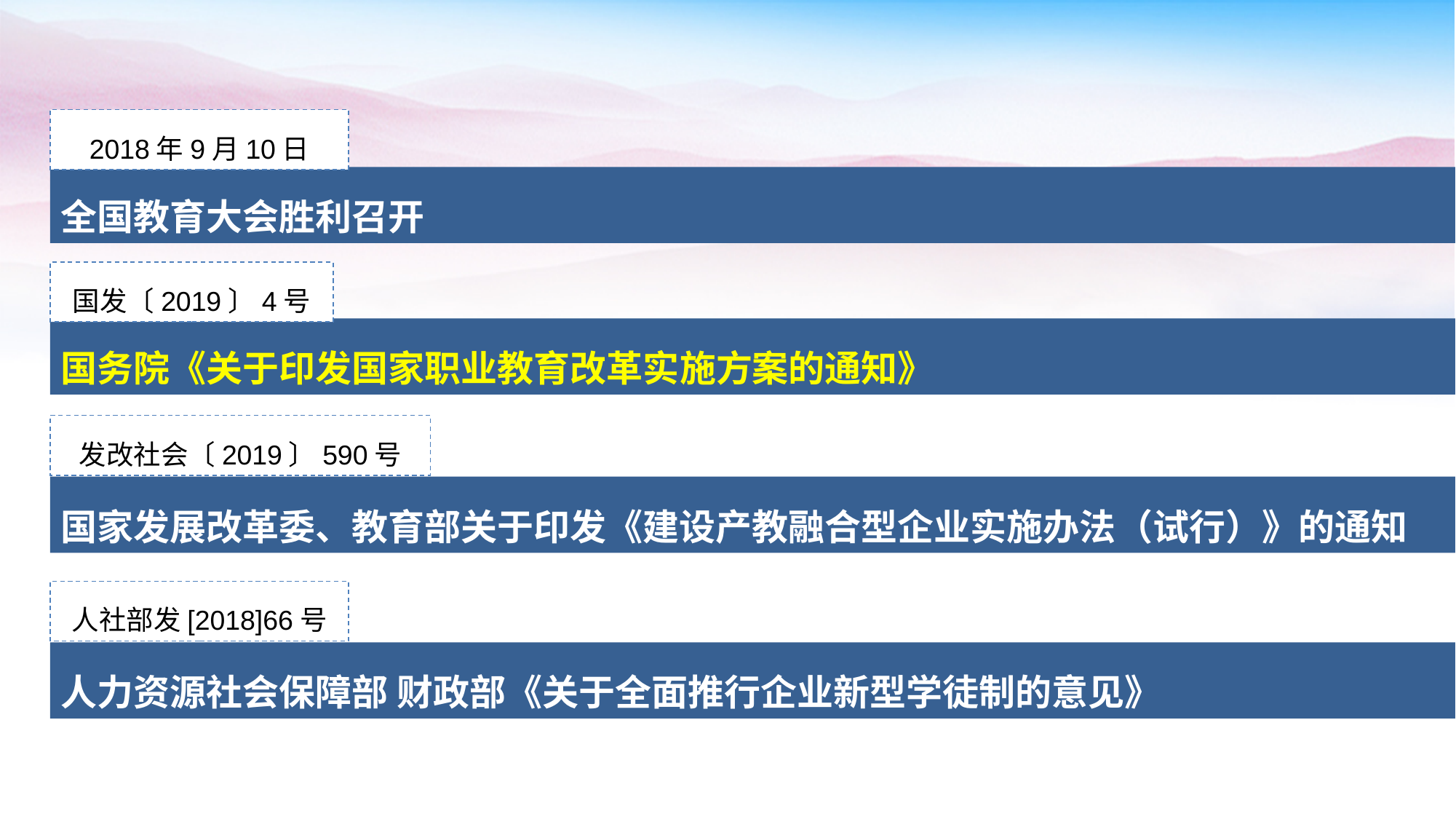

2018年9月10日
全国教育大会胜利召开
国发〔2019〕4号
国务院《关于印发国家职业教育改革实施方案的通知》
发改社会〔2019〕590号
国家发展改革委、教育部关于印发《建设产教融合型企业实施办法（试行）》的通知
人社部发[2018]66号
人力资源社会保障部 财政部《关于全面推行企业新型学徒制的意见》